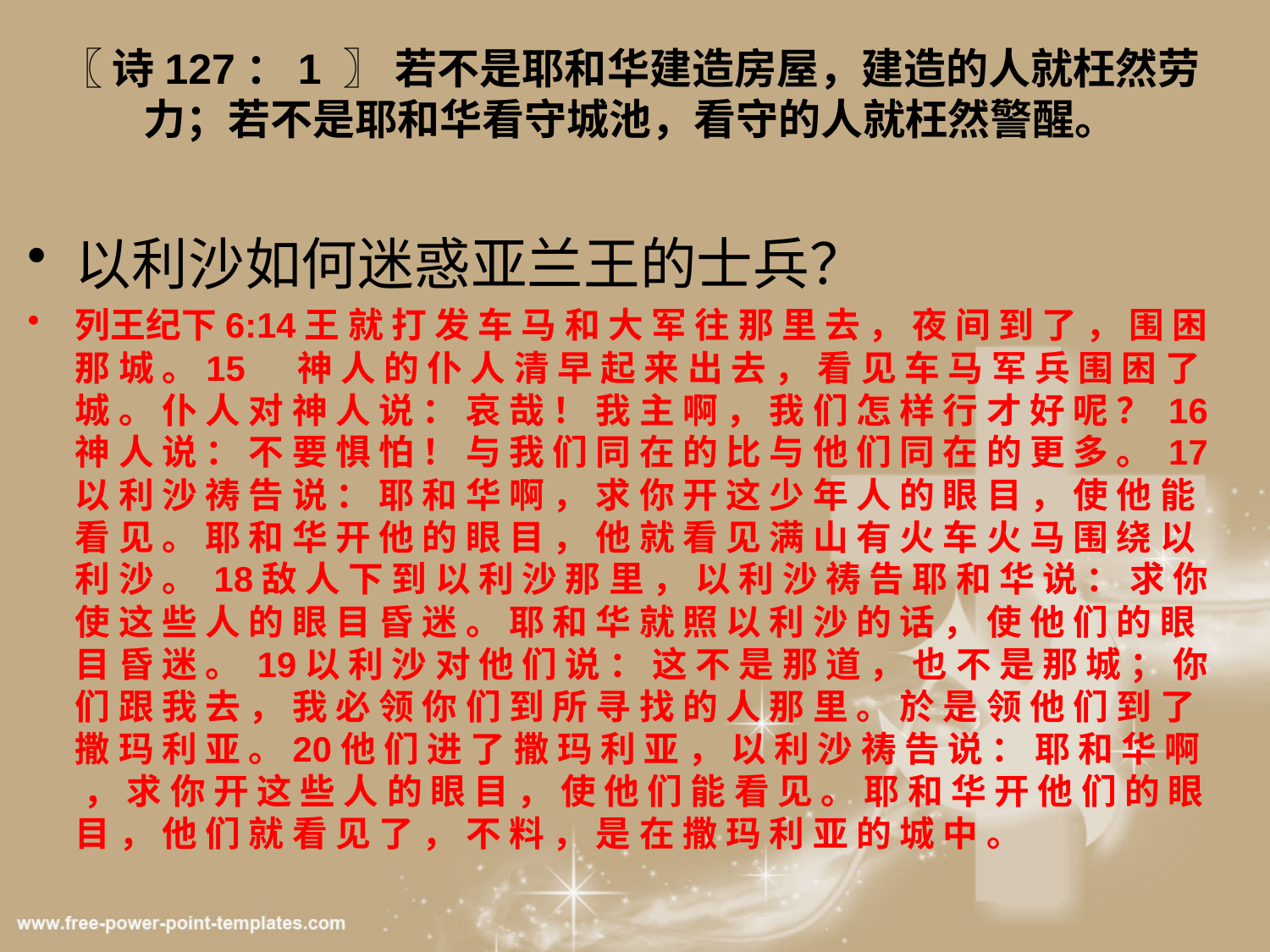

# 〖 诗127：1 〗 若不是耶和华建造房屋，建造的人就枉然劳力；若不是耶和华看守城池，看守的人就枉然警醒。
以利沙如何迷惑亚兰王的士兵？
列王纪下6:14王 就 打 发 车 马 和 大 军 往 那 里 去 ， 夜 间 到 了 ， 围 困 那 城 。15　 神 人 的 仆 人 清 早 起 来 出 去 ， 看 见 车 马 军 兵 围 困 了 城 。 仆 人 对 神 人 说 ： 哀 哉 ！ 我 主 啊 ， 我 们 怎 样 行 才 好 呢 ？ 16神 人 说 ： 不 要 惧 怕 ！ 与 我 们 同 在 的 比 与 他 们 同 在 的 更 多 。 17以 利 沙 祷 告 说 ： 耶 和 华 啊 ， 求 你 开 这 少 年 人 的 眼 目 ， 使 他 能 看 见 。 耶 和 华 开 他 的 眼 目 ， 他 就 看 见 满 山 有 火 车 火 马 围 绕 以 利 沙 。 18敌 人 下 到 以 利 沙 那 里 ， 以 利 沙 祷 告 耶 和 华 说 ： 求 你 使 这 些 人 的 眼 目 昏 迷 。 耶 和 华 就 照 以 利 沙 的 话 ， 使 他 们 的 眼 目 昏 迷 。 19以 利 沙 对 他 们 说 ： 这 不 是 那 道 ， 也 不 是 那 城 ； 你 们 跟 我 去 ， 我 必 领 你 们 到 所 寻 找 的 人 那 里 。 於 是 领 他 们 到 了 撒 玛 利 亚 。20他 们 进 了 撒 玛 利 亚 ， 以 利 沙 祷 告 说 ： 耶 和 华 啊 ， 求 你 开 这 些 人 的 眼 目 ， 使 他 们 能 看 见 。 耶 和 华 开 他 们 的 眼 目 ， 他 们 就 看 见 了 ， 不 料 ， 是 在 撒 玛 利 亚 的 城 中 。